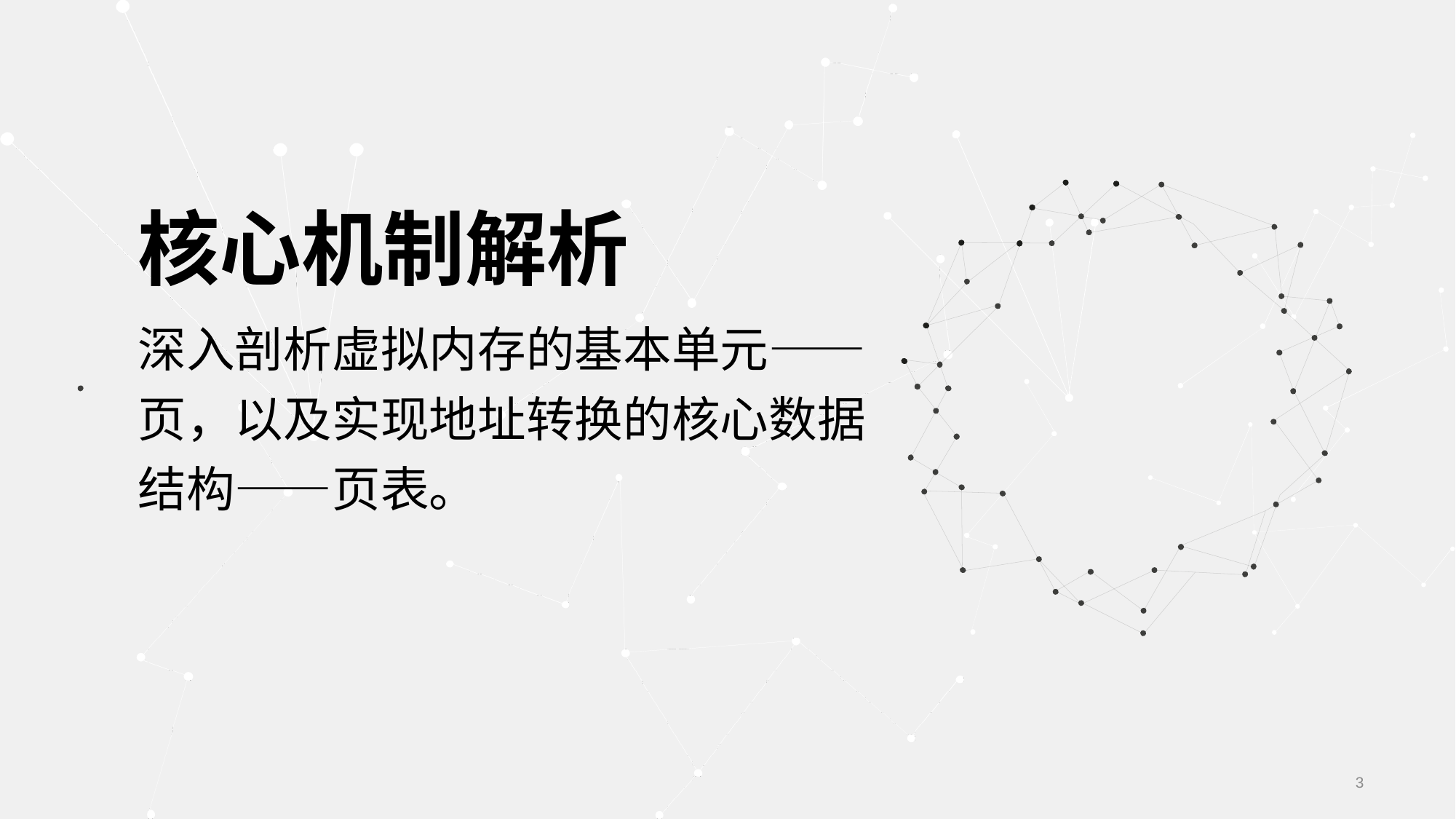

核心机制解析
深入剖析虚拟内存的基本单元——页，以及实现地址转换的核心数据结构——页表。
3